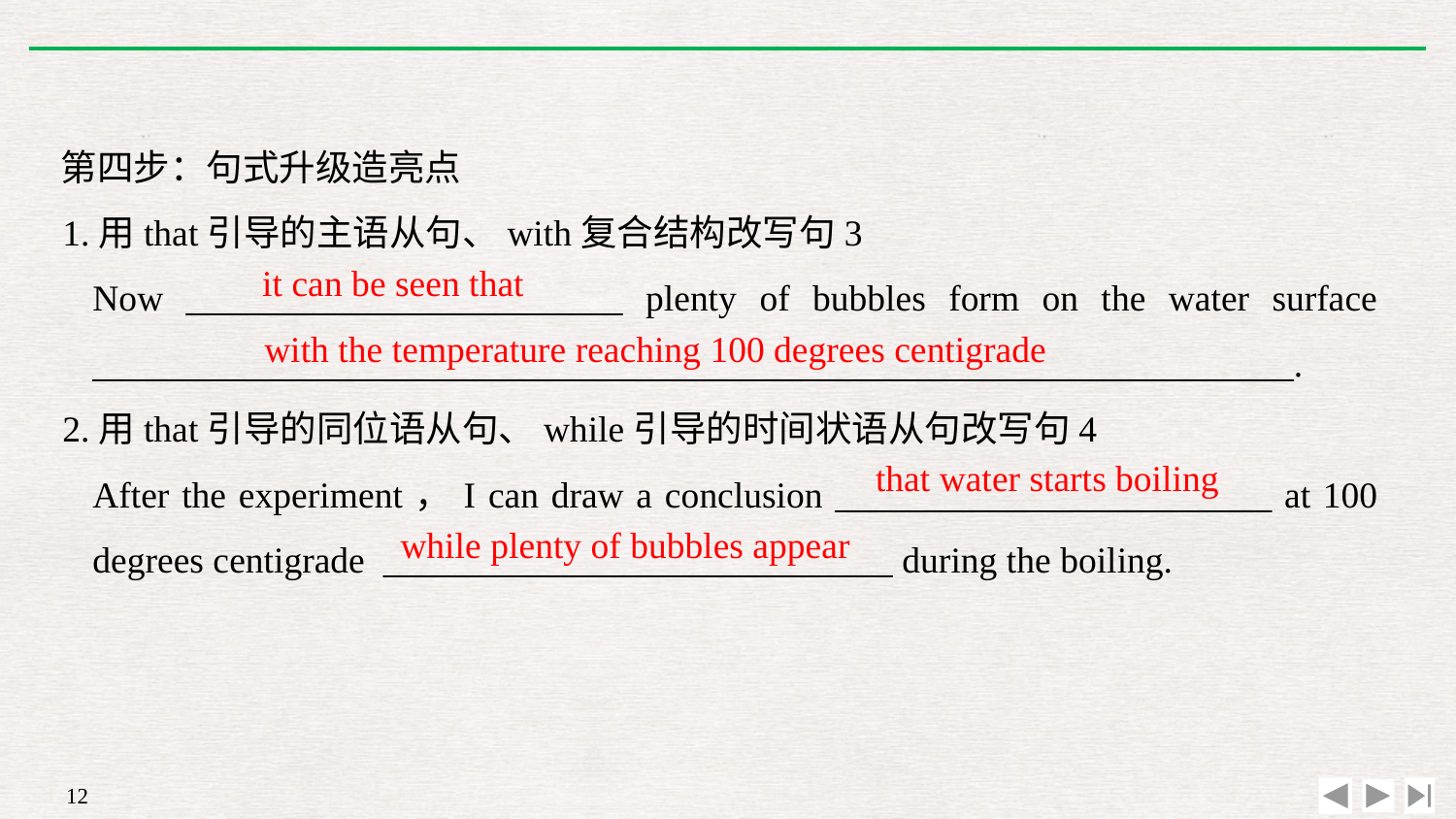

第四步：句式升级造亮点
1.用that引导的主语从句、with复合结构改写句3
	Now ________________________ plenty of bubbles form on the water surface __________________________________________________________________.
2.用that引导的同位语从句、while引导的时间状语从句改写句4
	After the experiment，I can draw a conclusion ________________________ at 100 degrees centigrade  ____________________________ during the boiling.
it can be seen that
with the temperature reaching 100 degrees centigrade
that water starts boiling
while plenty of bubbles appear